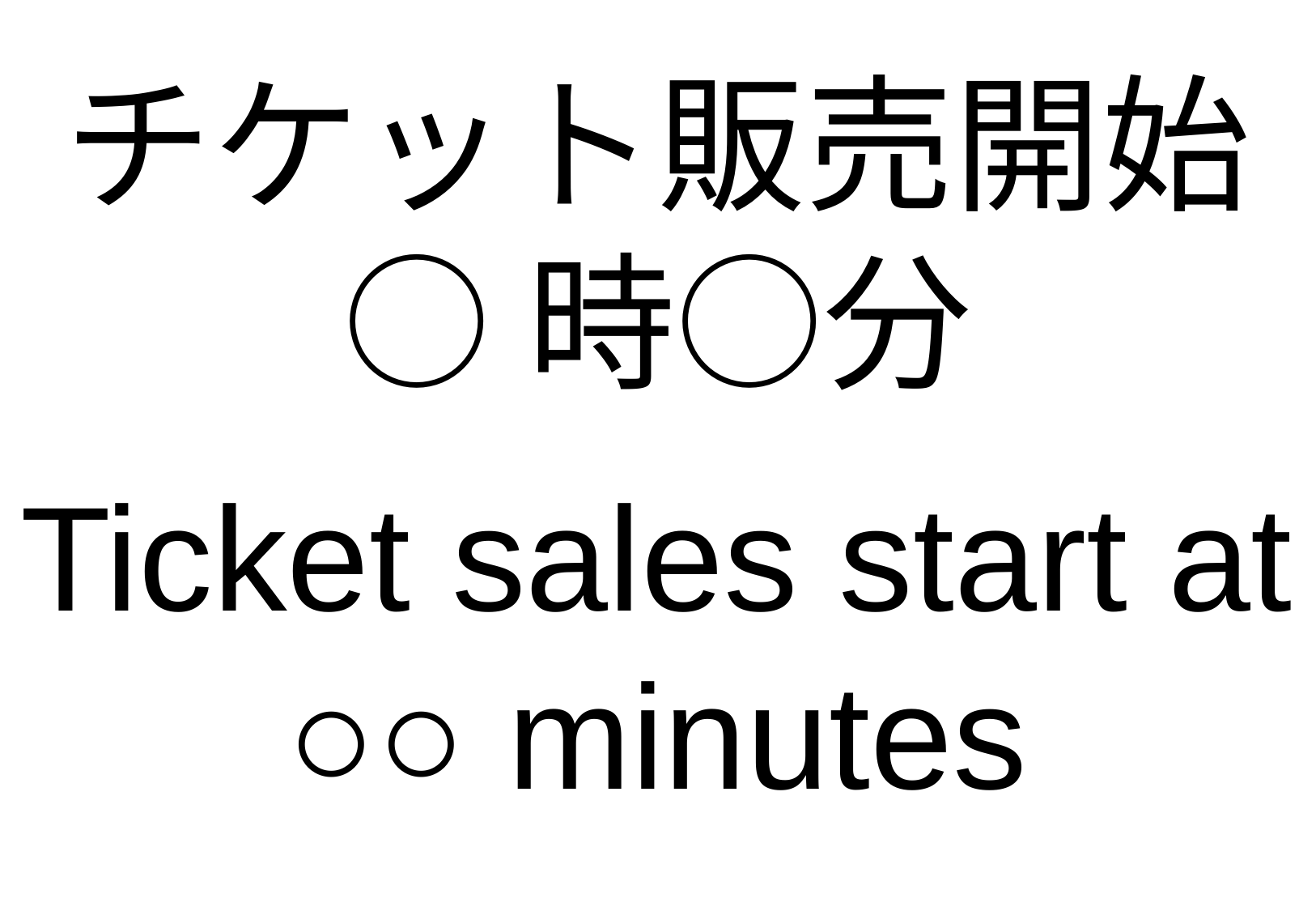

チケット販売開始
○時○分
Ticket sales start at
○○ minutes